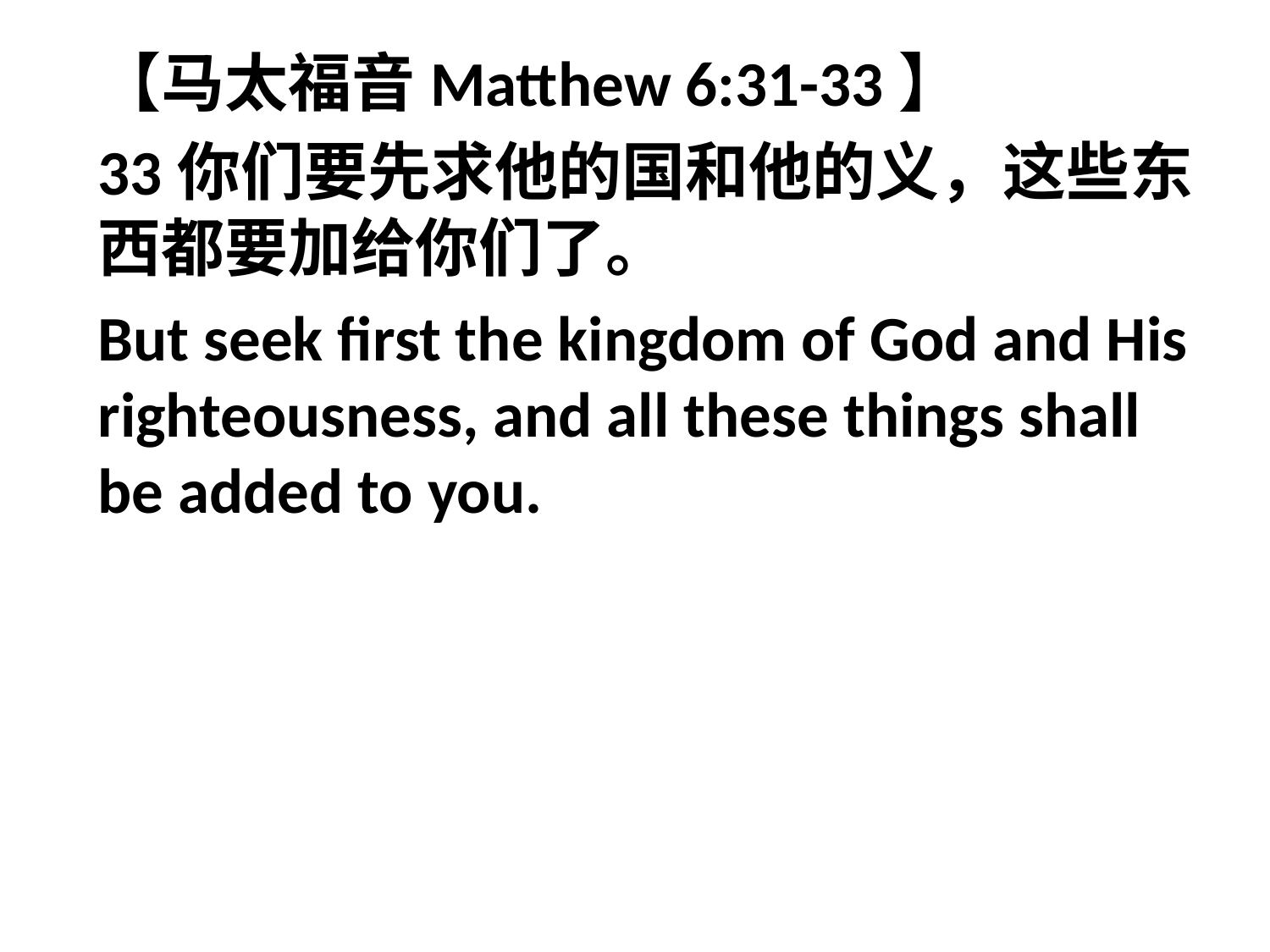

【马太福音Matthew 6:31-33】
33你们要先求他的国和他的义，这些东西都要加给你们了。
But seek first the kingdom of God and His righteousness, and all these things shall be added to you.